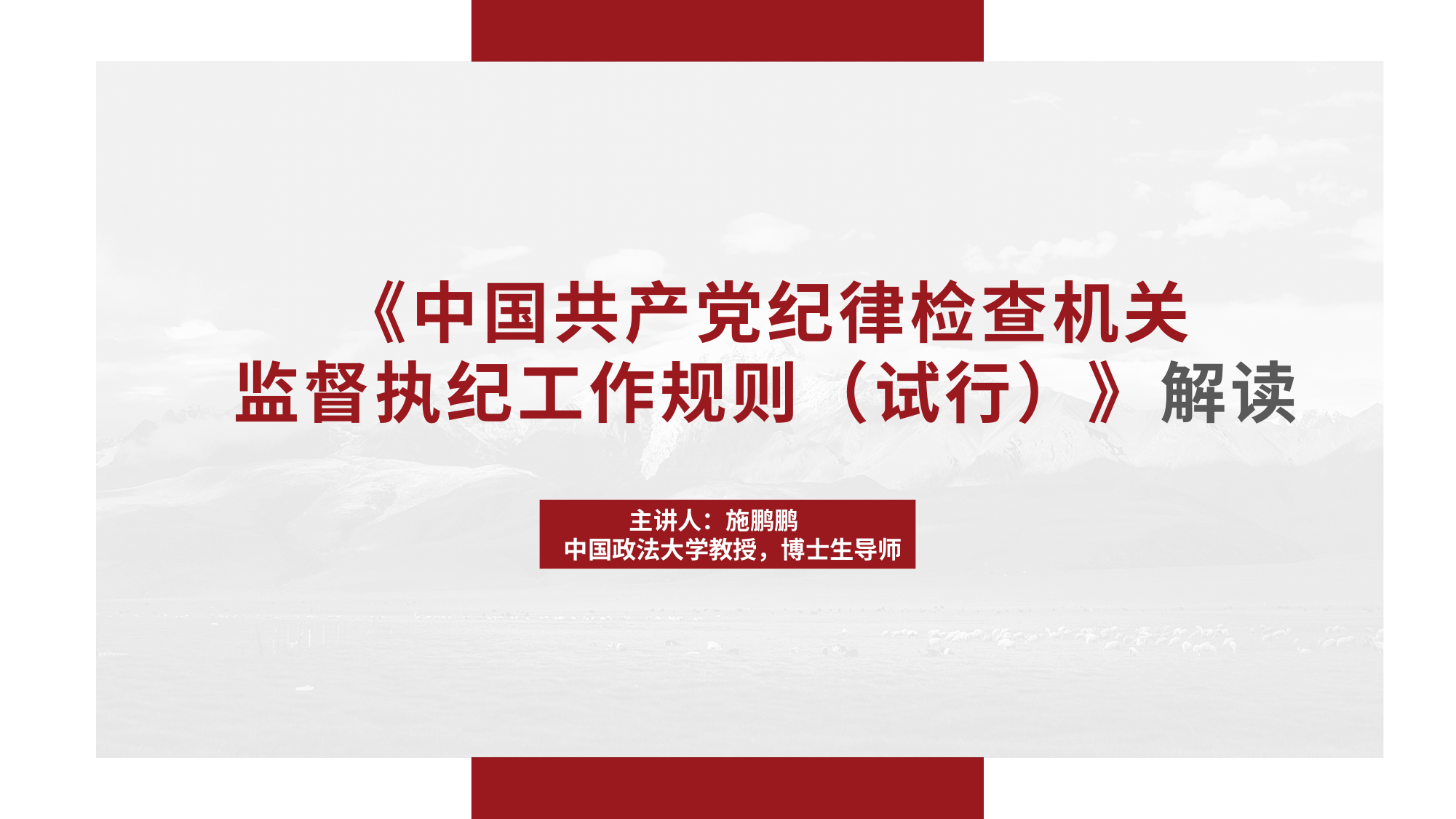

《中国共产党纪律检查机关
监督执纪工作规则（试行）》解读
主讲人：施鹏鹏
 中国政法大学教授，博士生导师